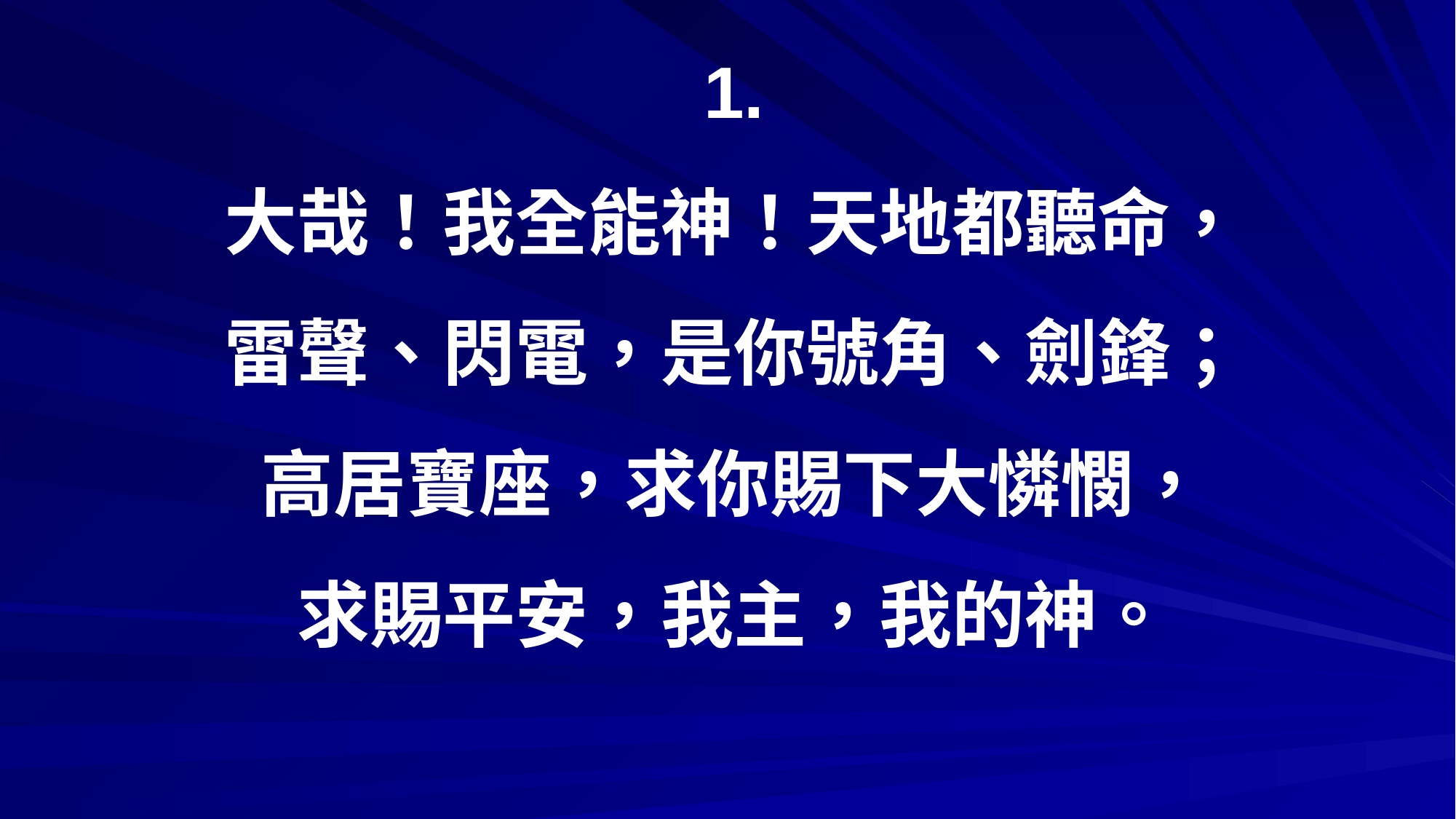

1.
大哉！我全能神！天地都聽命，
雷聲、閃電，是你號角、劍鋒；
高居寶座，求你賜下大憐憫，
求賜平安，我主，我的神。